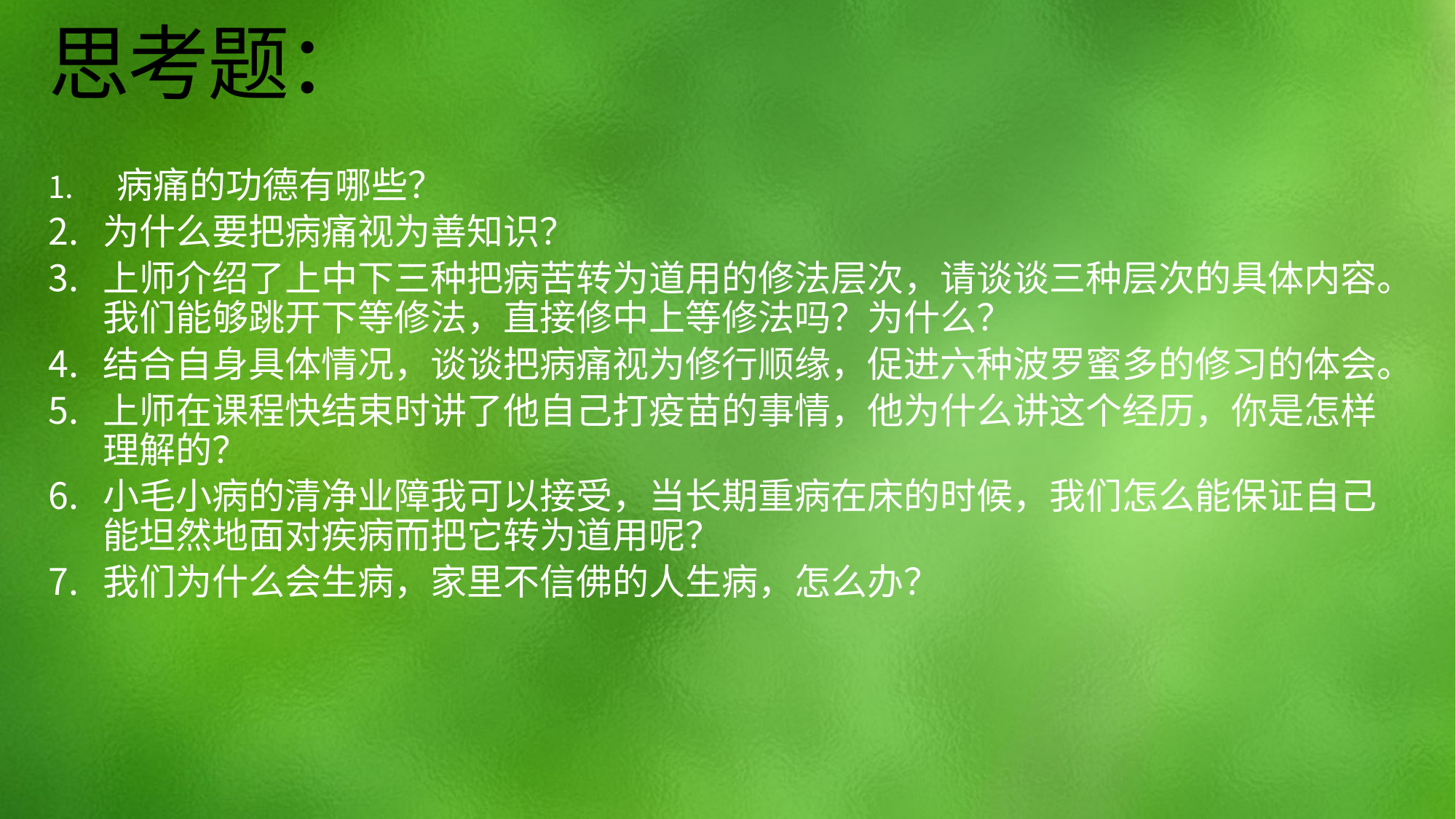

# 思考题：
 病痛的功德有哪些？
为什么要把病痛视为善知识？
上师介绍了上中下三种把病苦转为道用的修法层次，请谈谈三种层次的具体内容。我们能够跳开下等修法，直接修中上等修法吗？为什么？
结合自身具体情况，谈谈把病痛视为修行顺缘，促进六种波罗蜜多的修习的体会。
上师在课程快结束时讲了他自己打疫苗的事情，他为什么讲这个经历，你是怎样理解的？
小毛小病的清净业障我可以接受，当长期重病在床的时候，我们怎么能保证自己能坦然地面对疾病而把它转为道用呢？
我们为什么会生病，家里不信佛的人生病，怎么办？